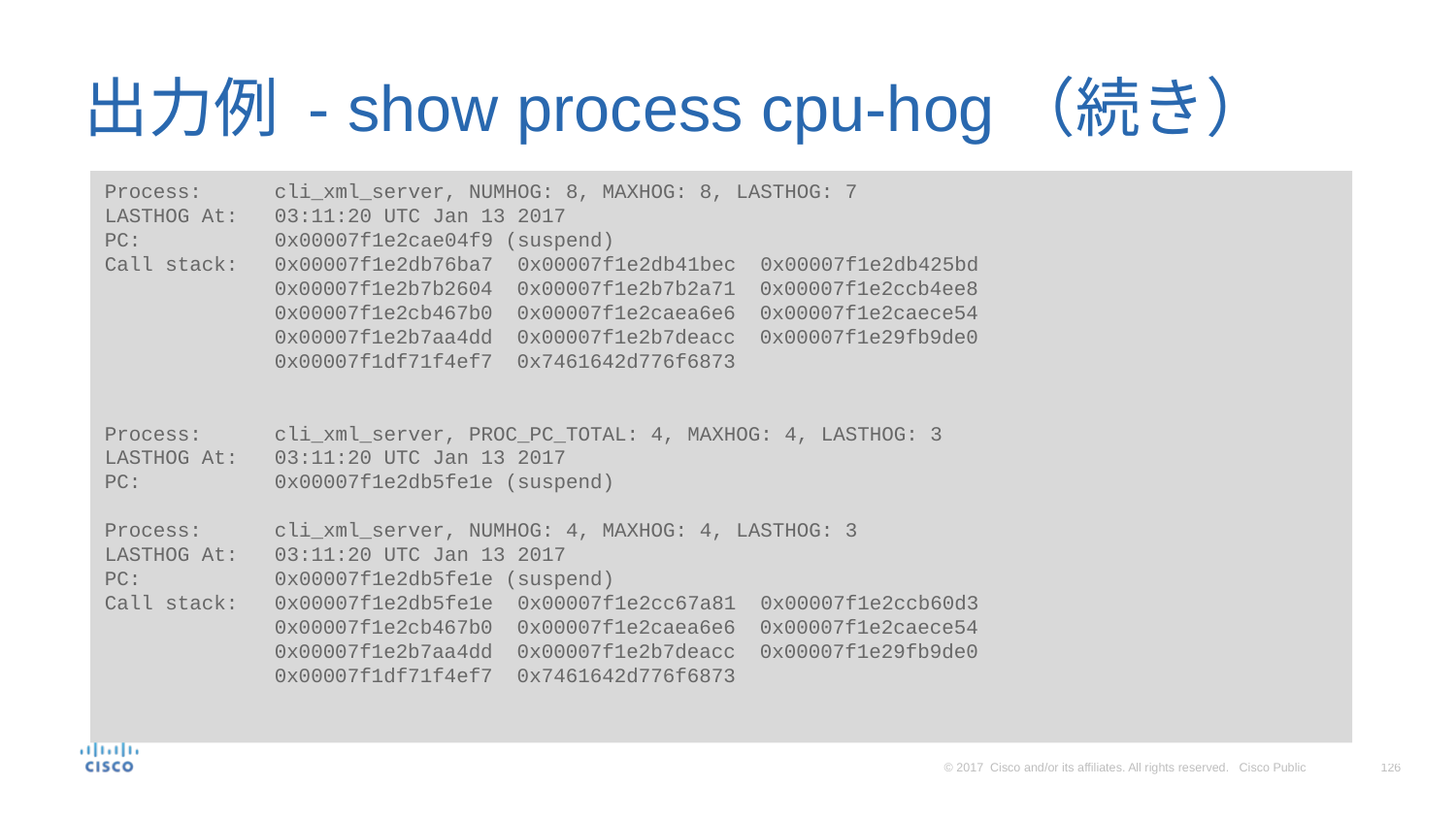

# 出力例 - show process cpu-hog（続き）
Process:      cli_xml_server, NUMHOG: 8, MAXHOG: 8, LASTHOG: 7
LASTHOG At:   03:11:20 UTC Jan 13 2017
PC:           0x00007f1e2cae04f9 (suspend)
Call stack:   0x00007f1e2db76ba7  0x00007f1e2db41bec  0x00007f1e2db425bd
              0x00007f1e2b7b2604  0x00007f1e2b7b2a71  0x00007f1e2ccb4ee8
              0x00007f1e2cb467b0  0x00007f1e2caea6e6  0x00007f1e2caece54
              0x00007f1e2b7aa4dd  0x00007f1e2b7deacc  0x00007f1e29fb9de0
              0x00007f1df71f4ef7  0x7461642d776f6873

Process:      cli_xml_server, PROC_PC_TOTAL: 4, MAXHOG: 4, LASTHOG: 3
LASTHOG At:   03:11:20 UTC Jan 13 2017
PC:           0x00007f1e2db5fe1e (suspend)

Process:      cli_xml_server, NUMHOG: 4, MAXHOG: 4, LASTHOG: 3
LASTHOG At:   03:11:20 UTC Jan 13 2017
PC:           0x00007f1e2db5fe1e (suspend)
Call stack:   0x00007f1e2db5fe1e  0x00007f1e2cc67a81  0x00007f1e2ccb60d3
              0x00007f1e2cb467b0  0x00007f1e2caea6e6  0x00007f1e2caece54
              0x00007f1e2b7aa4dd  0x00007f1e2b7deacc  0x00007f1e29fb9de0
              0x00007f1df71f4ef7  0x7461642d776f6873